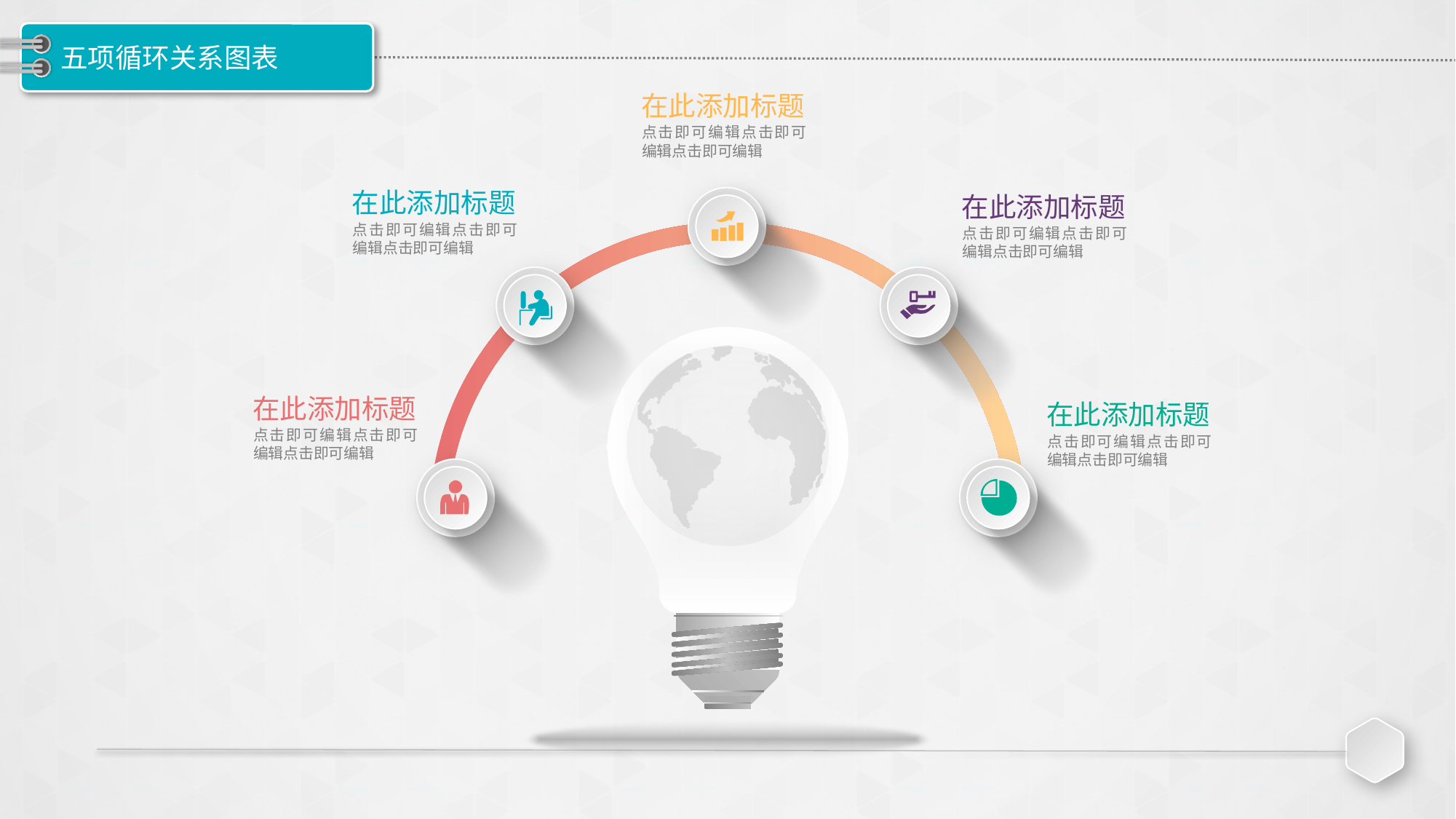

# 五项循环关系图表
在此添加标题
点击即可编辑点击即可编辑点击即可编辑

在此添加标题
点击即可编辑点击即可编辑点击即可编辑
在此添加标题
点击即可编辑点击即可编辑点击即可编辑

在此添加标题
点击即可编辑点击即可编辑点击即可编辑
在此添加标题
点击即可编辑点击即可编辑点击即可编辑

22